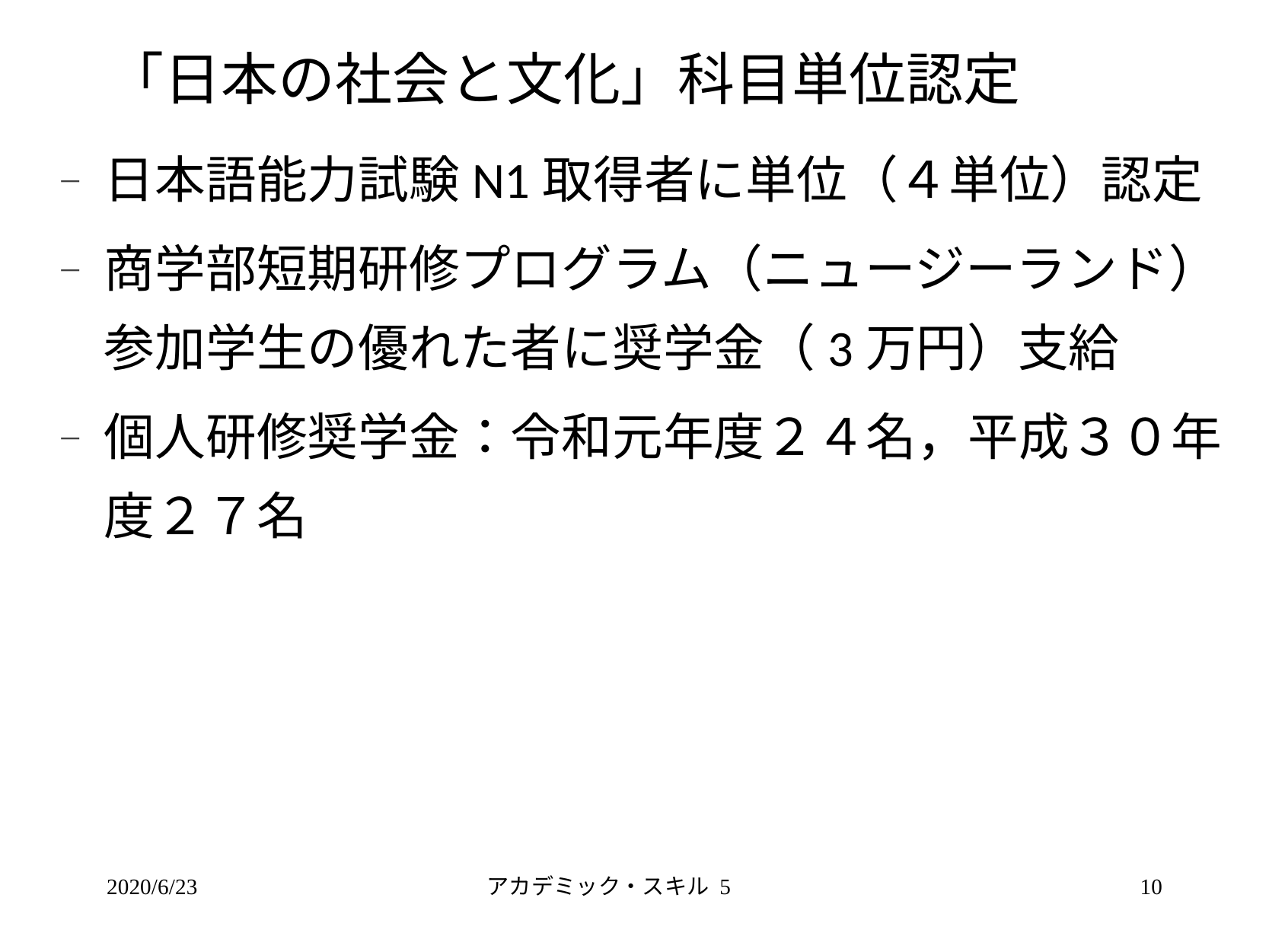

# 「日本の社会と文化」科目単位認定
日本語能力試験N1取得者に単位（４単位）認定
商学部短期研修プログラム（ニュージーランド）参加学生の優れた者に奨学金（3万円）支給
個人研修奨学金：令和元年度２４名，平成３０年度２７名

2020/6/23
アカデミック・スキル 5
10